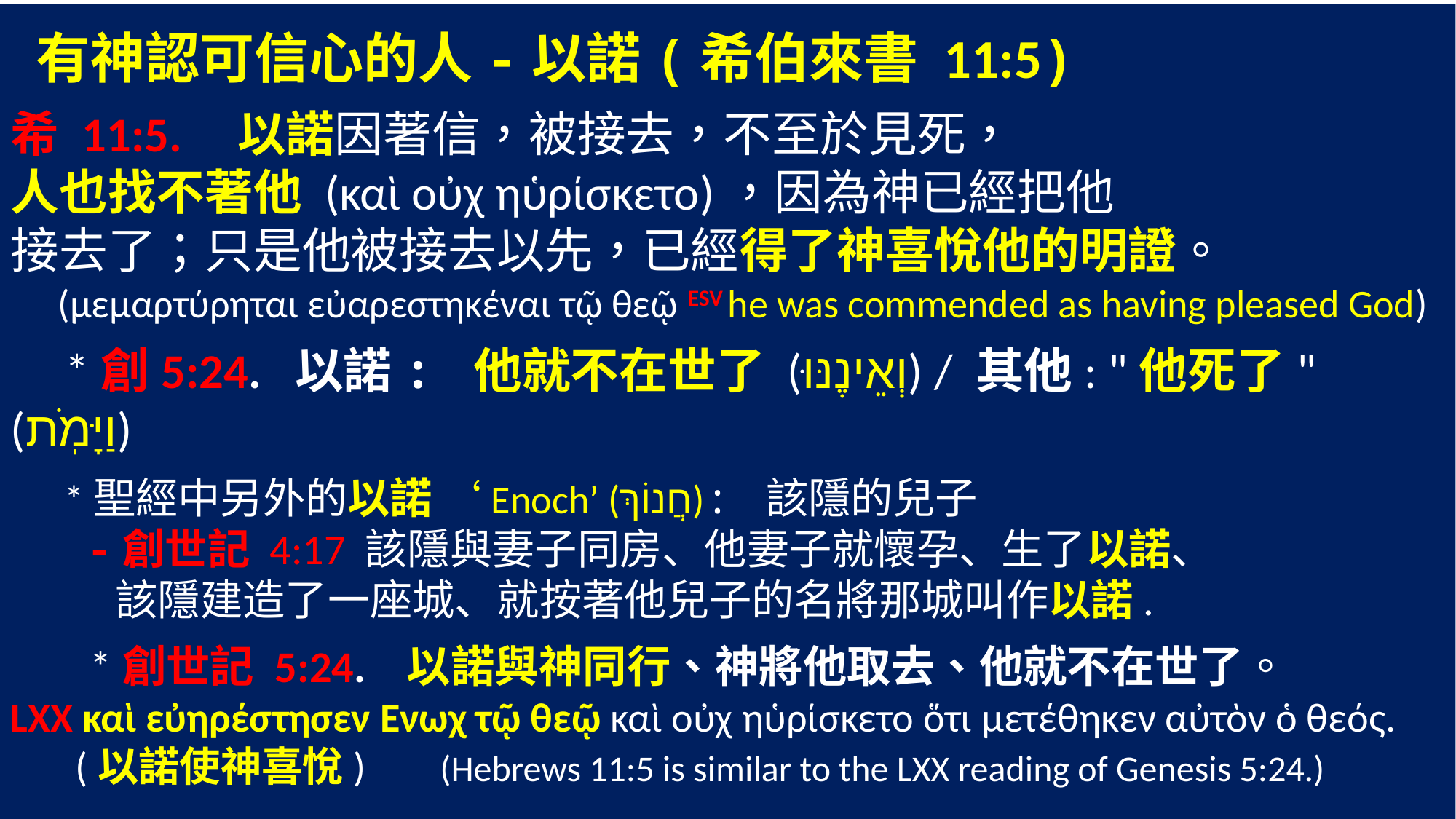

有神認可信心的人-以諾(希伯來書 11:5)

希 11:5.    以諾因著信，被接去，不至於見死，
人也找不著他 (καὶ οὐχ ηὑρίσκετο)，因為神已經把他
接去了；只是他被接去以先，已經得了神喜悅他的明證。
  (μεμαρτύρηται εὐαρεστηκέναι τῷ θεῷ ESV he was commended as having pleased God)

     *創5:24.  以諾: 他就不在世了‎ (וְאֵינֶנּוּ) / 其他: "他死了" ‎(וַיָּמֹֽת)

      *聖經中另外的以諾 ‘Enoch’ (חֲנוֹךְ): 該隱的兒子
   -創世記 4:17 該隱與妻子同房、他妻子就懷孕、生了以諾、
          該隱建造了一座城、就按著他兒子的名將那城叫作以諾.

   *創世記 5:24.   以諾與神同行、神將他取去、他就不在世了。
LXX καὶ εὐηρέστησεν Ενωχ τῷ θεῷ καὶ οὐχ ηὑρίσκετο ὅτι μετέθηκεν αὐτὸν ὁ θεός.
       (以諾使神喜悅)        (Hebrews 11:5 is similar to the LXX reading of Genesis 5:24.)